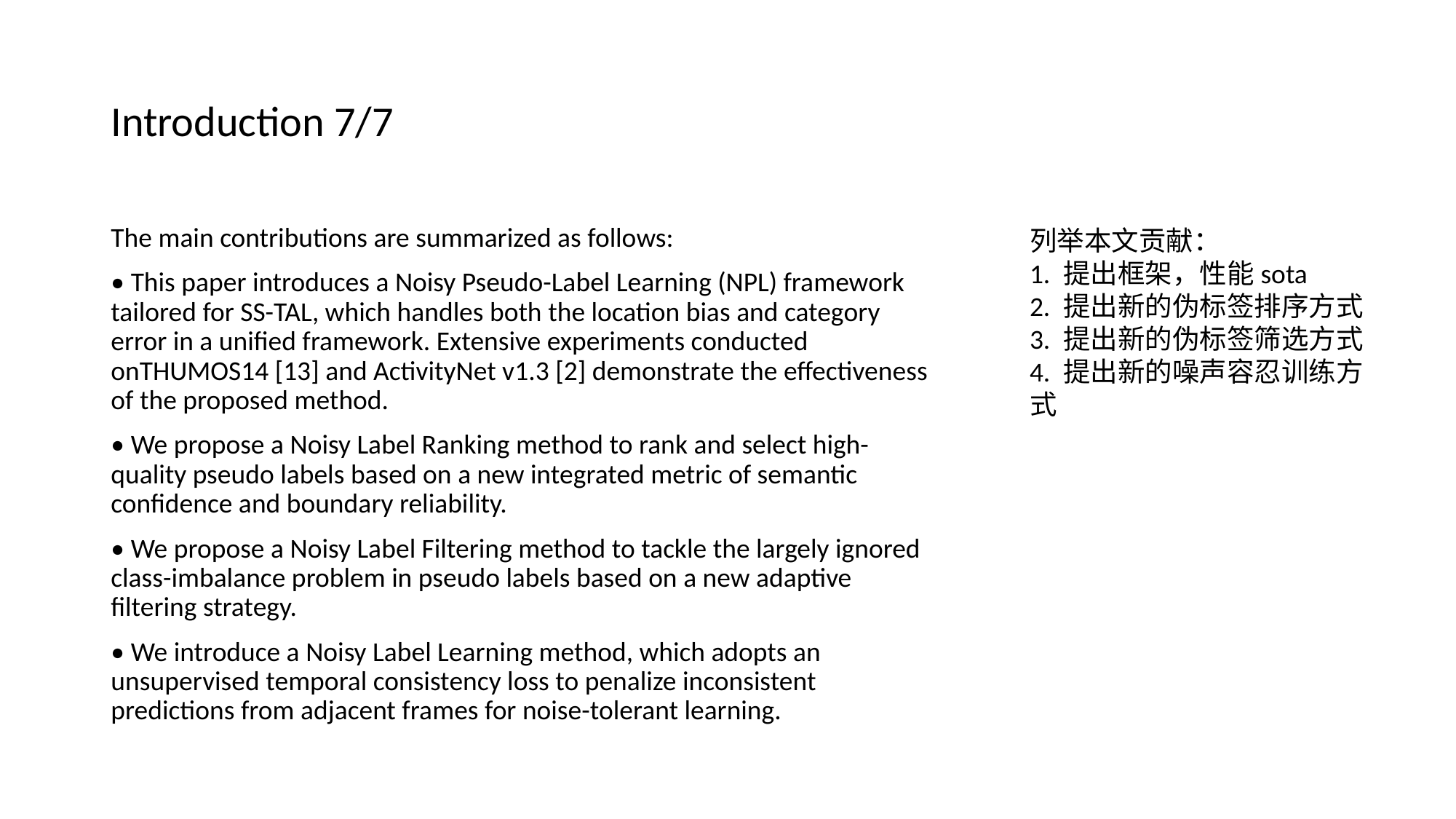

# Introduction 7/7
The main contributions are summarized as follows:
• This paper introduces a Noisy Pseudo-Label Learning (NPL) framework tailored for SS-TAL, which handles both the location bias and category error in a unified framework. Extensive experiments conducted onTHUMOS14 [13] and ActivityNet v1.3 [2] demonstrate the effectiveness of the proposed method.
• We propose a Noisy Label Ranking method to rank and select high-quality pseudo labels based on a new integrated metric of semantic confidence and boundary reliability.
• We propose a Noisy Label Filtering method to tackle the largely ignored class-imbalance problem in pseudo labels based on a new adaptive filtering strategy.
• We introduce a Noisy Label Learning method, which adopts an unsupervised temporal consistency loss to penalize inconsistent predictions from adjacent frames for noise-tolerant learning.
列举本文贡献：
1. 提出框架，性能sota
2. 提出新的伪标签排序方式
3. 提出新的伪标签筛选方式
4. 提出新的噪声容忍训练方式